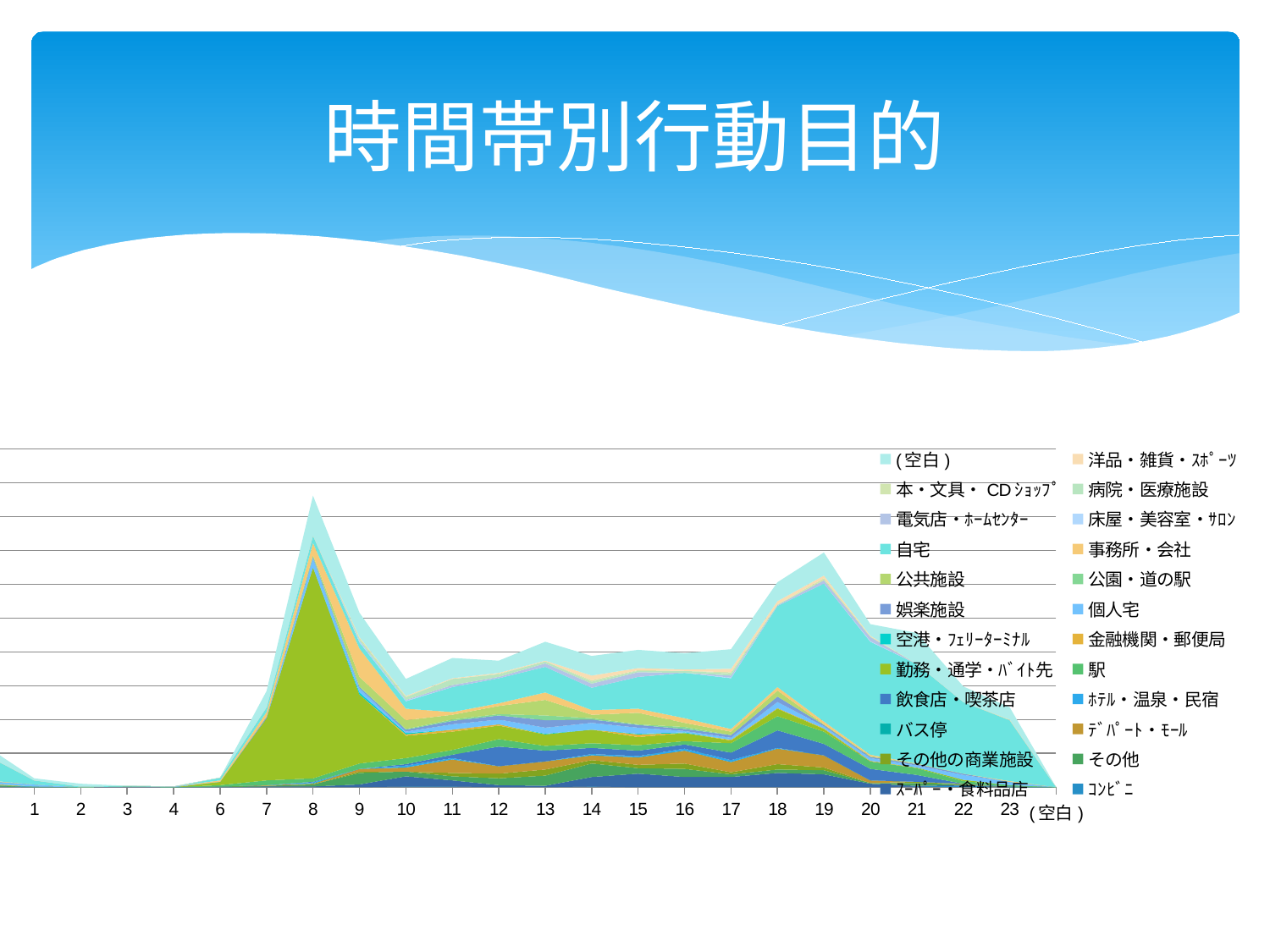

# 時間帯別行動目的

### Chart

| Category | ｺﾝﾋﾞﾆ | ｽｰﾊﾟｰ・食料品店 | その他 | その他の商業施設 | ﾃﾞﾊﾟｰﾄ・ﾓｰﾙ | バス停 | ﾎﾃﾙ・温泉・民宿 | 飲食店・喫茶店 | 駅 | 勤務・通学・ﾊﾞｲﾄ先 | 金融機関・郵便局 | 空港・ﾌｪﾘｰﾀｰﾐﾅﾙ | 個人宅 | 娯楽施設 | 公園・道の駅 | 公共施設 | 事務所・会社 | 自宅 | 床屋・美容室・ｻﾛﾝ | 電気店・ﾎｰﾑｾﾝﾀｰ | 病院・医療施設 | 本・文具・CDｼｮｯﾌﾟ | 洋品・雑貨・ｽﾎﾟｰﾂ | (空白) |
|---|---|---|---|---|---|---|---|---|---|---|---|---|---|---|---|---|---|---|---|---|---|---|---|---|
| 0 | 1.0 | None | 2.0 | None | None | None | None | None | None | 1.0 | 1.0 | None | 4.0 | None | None | None | 1.0 | 36.0 | None | None | None | None | None | 13.0 |
| 1 | None | None | None | None | None | None | 1.0 | None | None | None | None | None | 3.0 | None | None | None | None | 6.0 | None | None | None | None | None | 3.0 |
| 2 | None | None | None | None | None | None | None | None | None | None | None | None | None | None | None | None | None | 1.0 | None | None | None | None | None | 4.0 |
| 3 | None | 1.0 | None | None | None | None | None | None | None | None | None | None | None | None | None | None | None | 1.0 | None | None | None | None | None | None |
| 4 | None | None | None | None | None | None | None | None | None | None | None | None | 1.0 | None | None | None | None | None | None | None | None | None | None | None |
| 6 | None | None | 1.0 | None | None | None | None | None | 2.0 | 5.0 | None | None | None | None | None | None | 2.0 | 4.0 | None | None | None | None | None | None |
| 7 | None | 1.0 | 1.0 | None | 1.0 | None | None | None | 7.0 | 92.0 | None | None | None | 2.0 | None | None | 7.0 | 7.0 | None | None | None | None | None | 24.0 |
| 8 | None | 1.0 | 3.0 | None | 1.0 | 1.0 | 1.0 | 1.0 | 5.0 | 312.0 | None | None | 13.0 | 2.0 | 2.0 | 1.0 | 18.0 | 11.0 | None | None | None | None | None | 59.0 |
| 9 | None | 4.0 | 17.0 | 2.0 | 4.0 | None | None | None | 8.0 | 102.0 | None | 3.0 | 6.0 | 2.0 | 1.0 | 14.0 | 42.0 | 9.0 | 2.0 | 1.0 | 2.0 | 2.0 | 1.0 | 36.0 |
| 10 | 1.0 | 15.0 | 7.0 | None | 6.0 | None | 3.0 | 2.0 | 9.0 | 33.0 | 2.0 | 2.0 | 2.0 | 3.0 | 1.0 | 13.0 | 17.0 | 11.0 | 1.0 | 1.0 | 4.0 | 1.0 | 1.0 | 25.0 |
| 11 | 1.0 | 9.0 | 6.0 | 5.0 | 20.0 | None | 2.0 | 5.0 | 7.0 | 27.0 | 3.0 | None | 8.0 | 5.0 | 2.0 | 7.0 | 4.0 | 37.0 | None | 3.0 | 9.0 | None | 1.0 | 30.0 |
| 12 | None | 3.0 | 10.0 | 7.0 | 11.0 | None | None | 29.0 | 11.0 | 20.0 | 2.0 | None | 7.0 | 6.0 | 2.0 | 12.0 | 4.0 | 37.0 | None | 2.0 | 4.0 | 1.0 | 1.0 | 18.0 |
| 13 | None | 2.0 | 15.0 | 9.0 | 12.0 | None | None | 16.0 | 7.0 | 17.0 | None | 1.0 | 9.0 | 11.0 | 7.0 | 23.0 | 11.0 | 38.0 | None | 5.0 | 3.0 | None | 1.0 | 28.0 |
| 14 | 1.0 | 14.0 | 20.0 | 5.0 | 7.0 | None | 2.0 | 9.0 | 7.0 | 20.0 | None | None | 10.0 | 5.0 | 2.0 | 5.0 | 7.0 | 33.0 | None | 6.0 | 3.0 | 2.0 | 7.0 | 29.0 |
| 15 | None | 20.0 | 8.0 | 5.0 | 11.0 | None | 2.0 | 8.0 | 8.0 | 12.0 | 4.0 | 1.0 | 9.0 | 4.0 | 1.0 | 17.0 | 6.0 | 47.0 | None | 7.0 | 2.0 | 1.0 | 3.0 | 27.0 |
| 16 | None | 15.0 | 12.0 | 8.0 | 19.0 | None | 3.0 | 6.0 | 5.0 | 12.0 | None | 1.0 | 2.0 | 3.0 | 3.0 | 6.0 | 7.0 | 67.0 | None | None | 3.0 | None | 2.0 | 24.0 |
| 17 | None | 15.0 | 4.0 | 3.0 | 15.0 | None | 3.0 | 11.0 | 14.0 | 4.0 | 1.0 | None | 3.0 | 4.0 | None | 5.0 | 4.0 | 75.0 | 1.0 | 3.0 | 3.0 | 2.0 | 5.0 | 29.0 |
| 18 | None | 21.0 | 5.0 | 8.0 | 23.0 | None | 1.0 | 26.0 | 21.0 | 11.0 | 1.0 | None | 9.0 | 8.0 | None | 9.0 | 5.0 | 120.0 | None | 1.0 | 1.0 | None | 5.0 | 28.0 |
| 19 | None | 19.0 | 6.0 | 4.0 | 18.0 | None | None | 17.0 | 18.0 | 4.0 | 1.0 | None | 3.0 | 2.0 | None | 1.0 | 4.0 | 204.0 | None | 5.0 | None | 3.0 | 4.0 | 34.0 |
| 20 | None | 5.0 | 1.0 | None | 4.0 | None | None | 17.0 | 11.0 | None | 1.0 | None | 4.0 | 2.0 | None | 1.0 | 2.0 | 167.0 | 1.0 | 6.0 | None | 1.0 | 1.0 | 17.0 |
| 21 | 1.0 | 1.0 | 4.0 | 2.0 | None | None | None | 10.0 | 10.0 | 1.0 | None | None | 3.0 | 2.0 | None | 1.0 | None | 147.0 | None | None | None | None | None | 46.0 |
| 22 | 2.0 | 1.0 | 1.0 | None | 1.0 | None | None | None | 4.0 | 2.0 | None | None | 7.0 | 2.0 | None | None | None | 106.0 | None | None | None | None | None | 23.0 |
| 23 | None | None | None | None | None | None | None | 1.0 | 2.0 | None | None | None | 5.0 | None | None | None | 1.0 | 90.0 | None | None | None | 1.0 | None | 18.0 |
| (空白) | None | None | None | None | None | None | None | None | None | None | None | None | None | None | None | None | None | None | None | None | None | None | None | None |